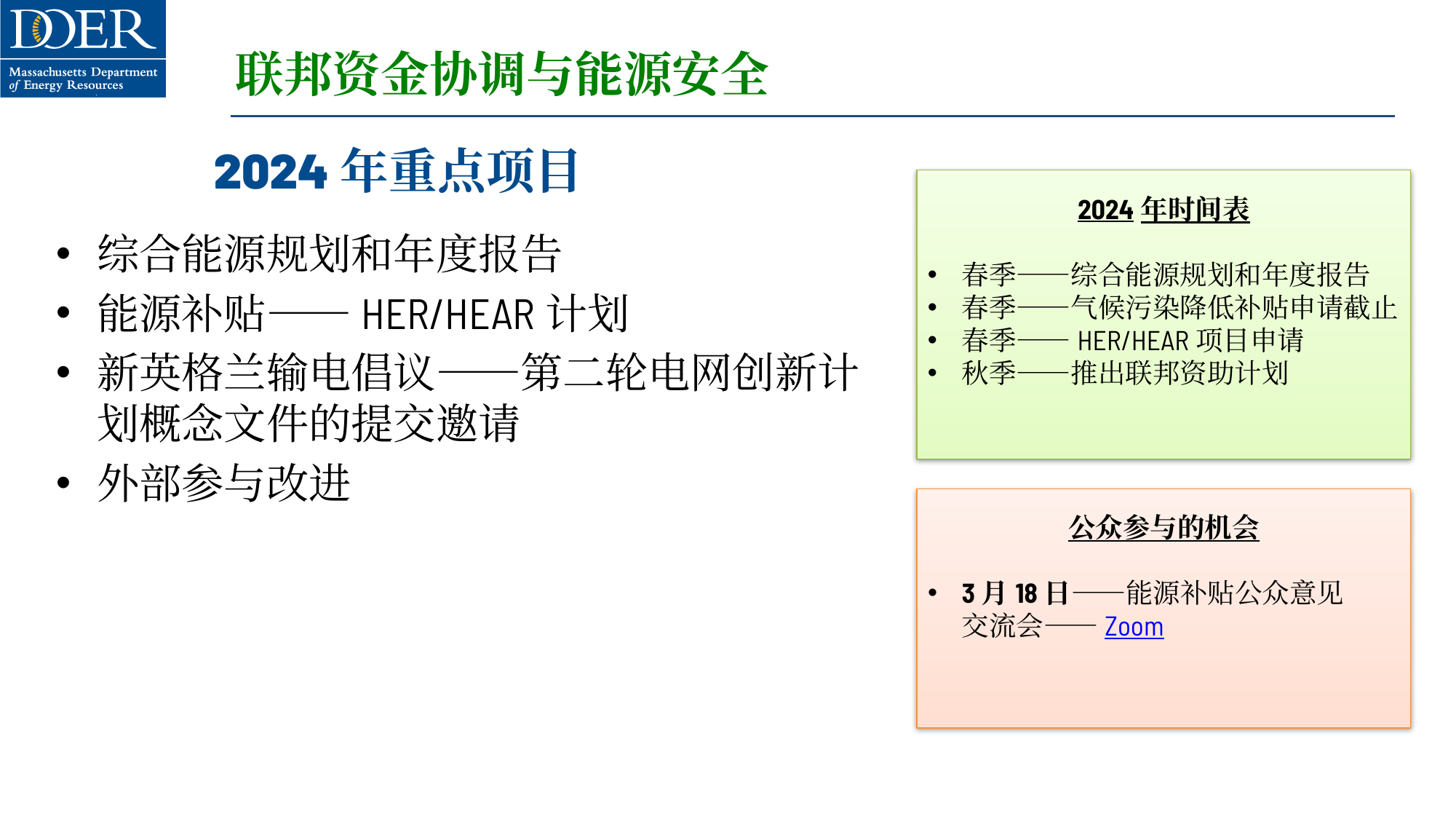

# 联邦资金协调与能源安全
2024年重点项目
2024年时间表

春季——综合能源规划和年度报告
春季——气候污染降低补贴申请截止
春季——HER/HEAR项目申请
秋季——推出联邦资助计划
综合能源规划和年度报告
能源补贴——HER/HEAR计划
新英格兰输电倡议——第二轮电网创新计划概念文件的提交邀请
外部参与改进

公众参与的机会

3月18日——能源补贴公众意见
交流会——Zoom